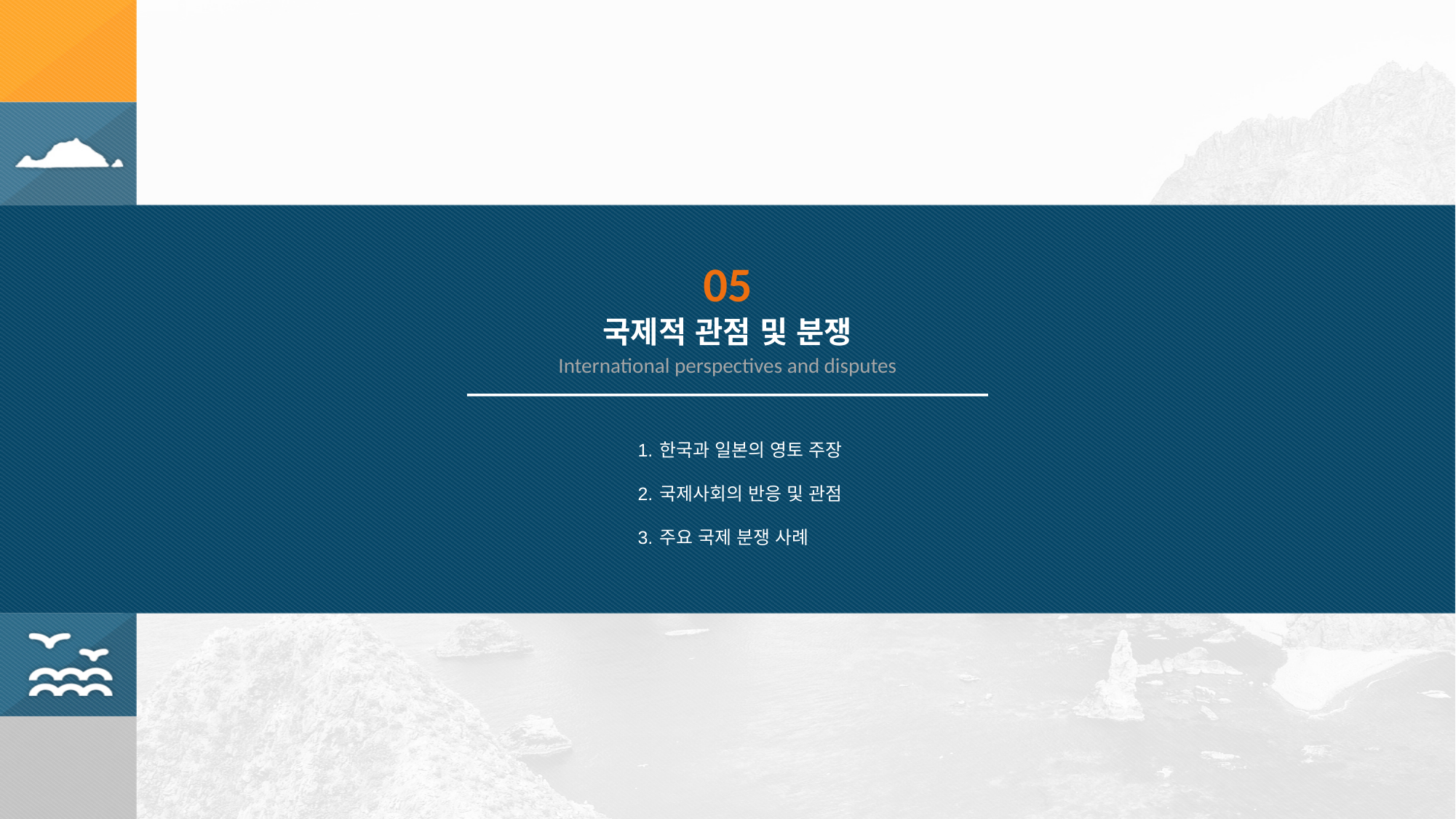

05
국제적 관점 및 분쟁
International perspectives and disputes

한국과 일본의 영토 주장
국제사회의 반응 및 관점
주요 국제 분쟁 사례